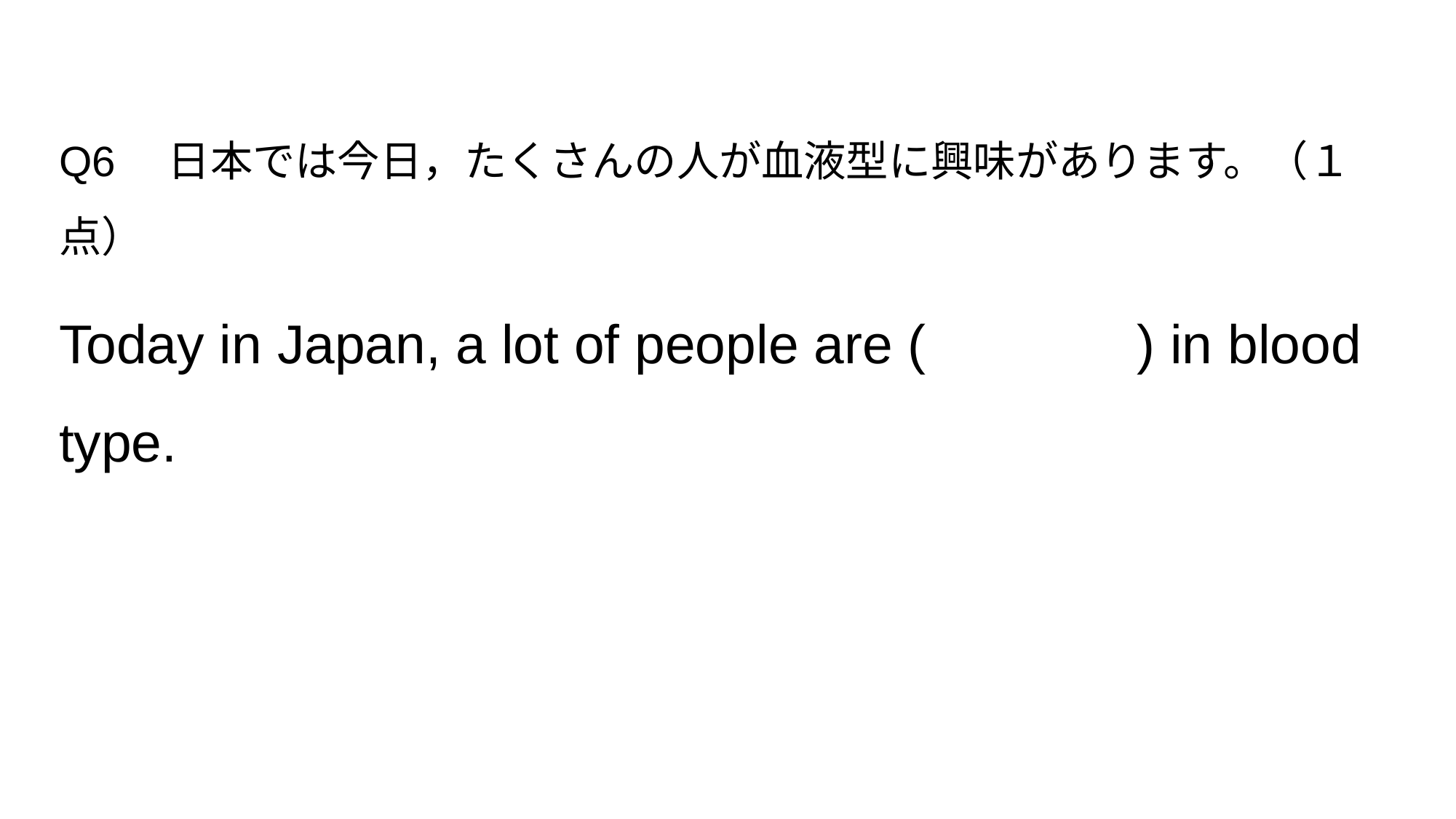

Q6　日本では今日，たくさんの人が血液型に興味があります。（１点）
Today in Japan, a lot of people are (              ) in blood type.